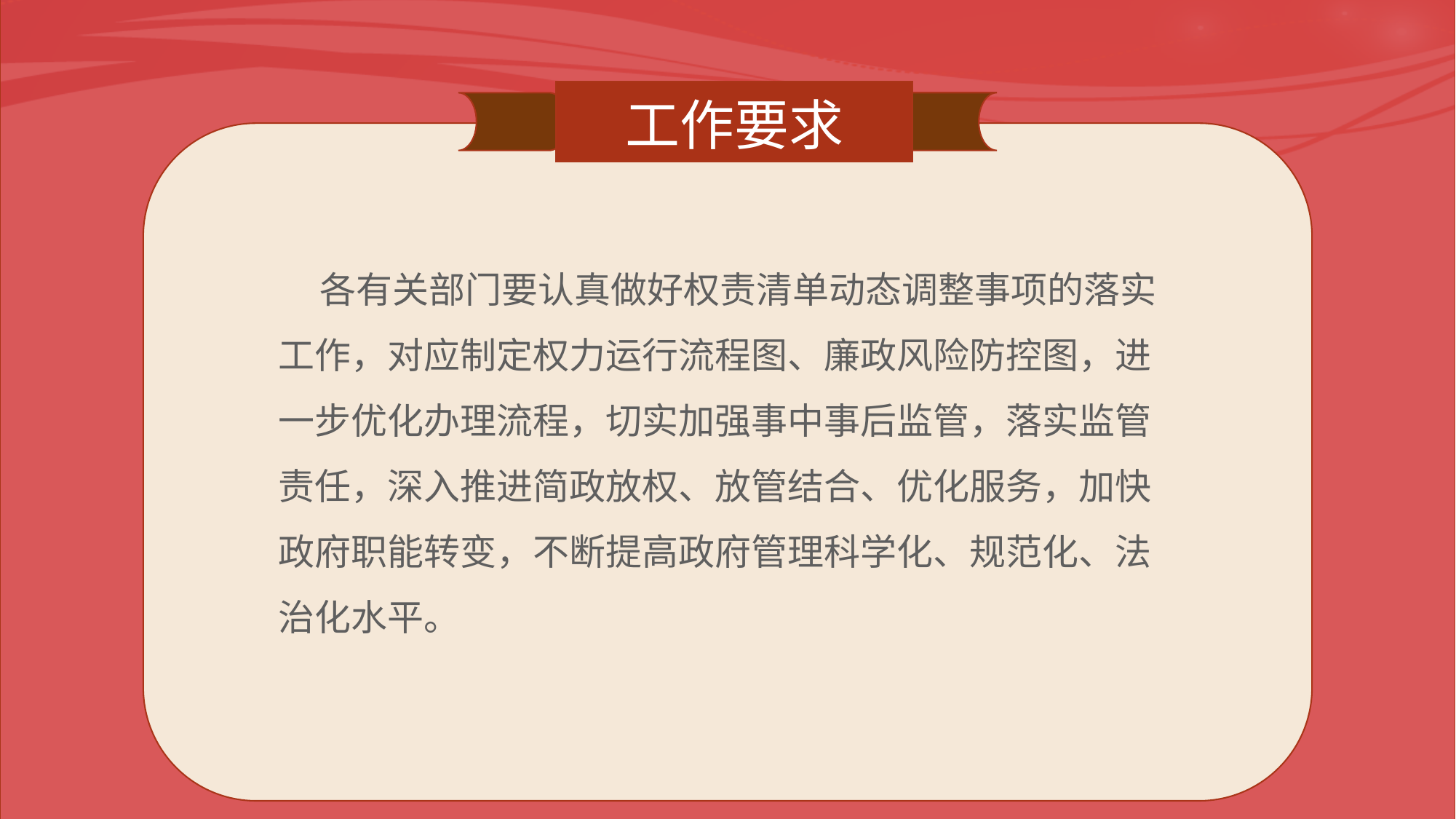

工作要求

    各有关部门要认真做好权责清单动态调整事项的落实工作，对应制定权力运行流程图、廉政风险防控图，进一步优化办理流程，切实加强事中事后监管，落实监管责任，深入推进简政放权、放管结合、优化服务，加快政府职能转变，不断提高政府管理科学化、规范化、法治化水平。